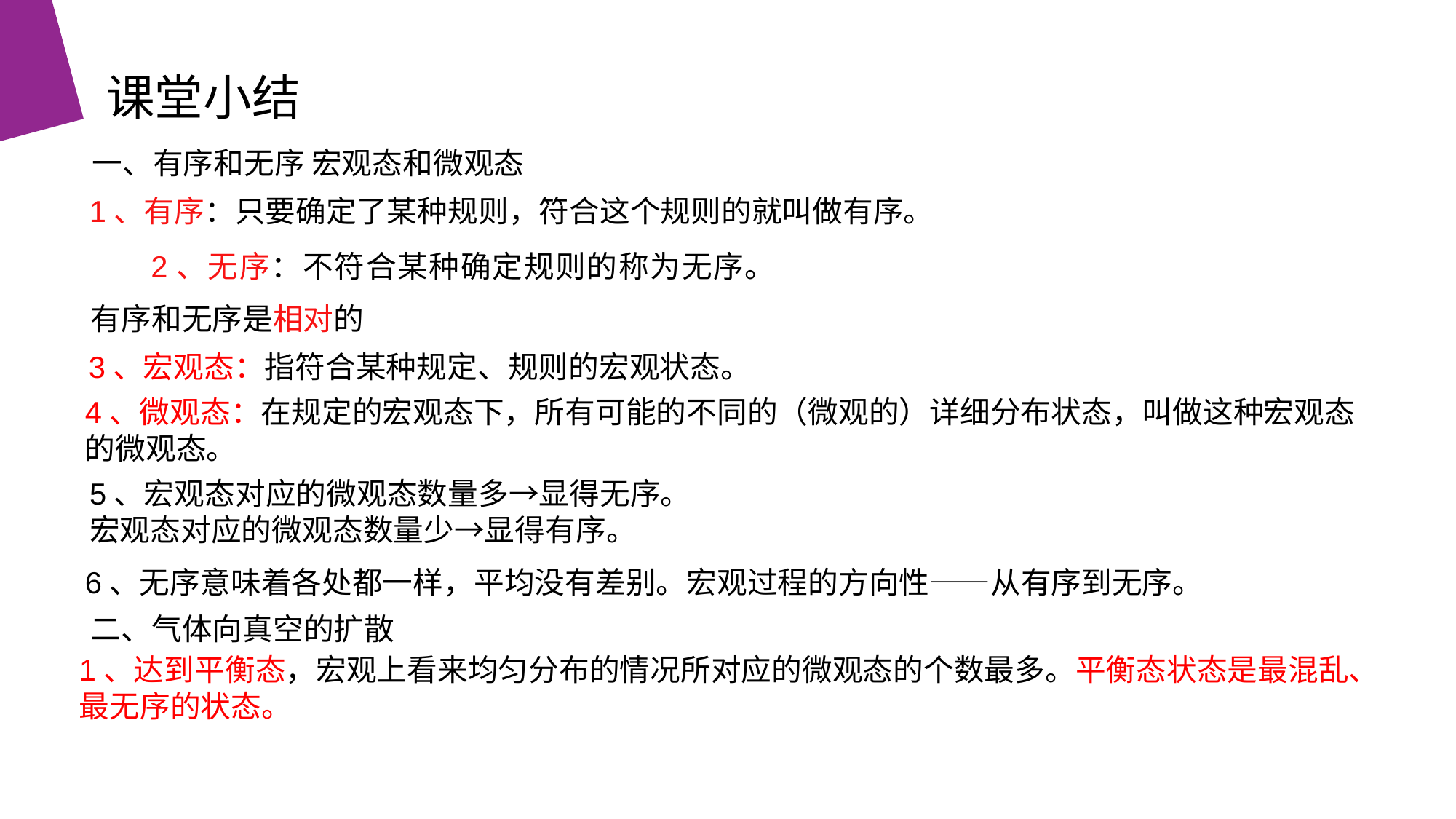

课堂小结
一、有序和无序 宏观态和微观态
1、有序：只要确定了某种规则，符合这个规则的就叫做有序。
2、无序：不符合某种确定规则的称为无序。
有序和无序是相对的
3、宏观态：指符合某种规定、规则的宏观状态。
4、微观态：在规定的宏观态下，所有可能的不同的（微观的）详细分布状态，叫做这种宏观态的微观态。
5、宏观态对应的微观态数量多→显得无序。
宏观态对应的微观态数量少→显得有序。
6、无序意味着各处都一样，平均没有差别。宏观过程的方向性——从有序到无序。
二、气体向真空的扩散
1、达到平衡态，宏观上看来均匀分布的情况所对应的微观态的个数最多。平衡态状态是最混乱、最无序的状态。